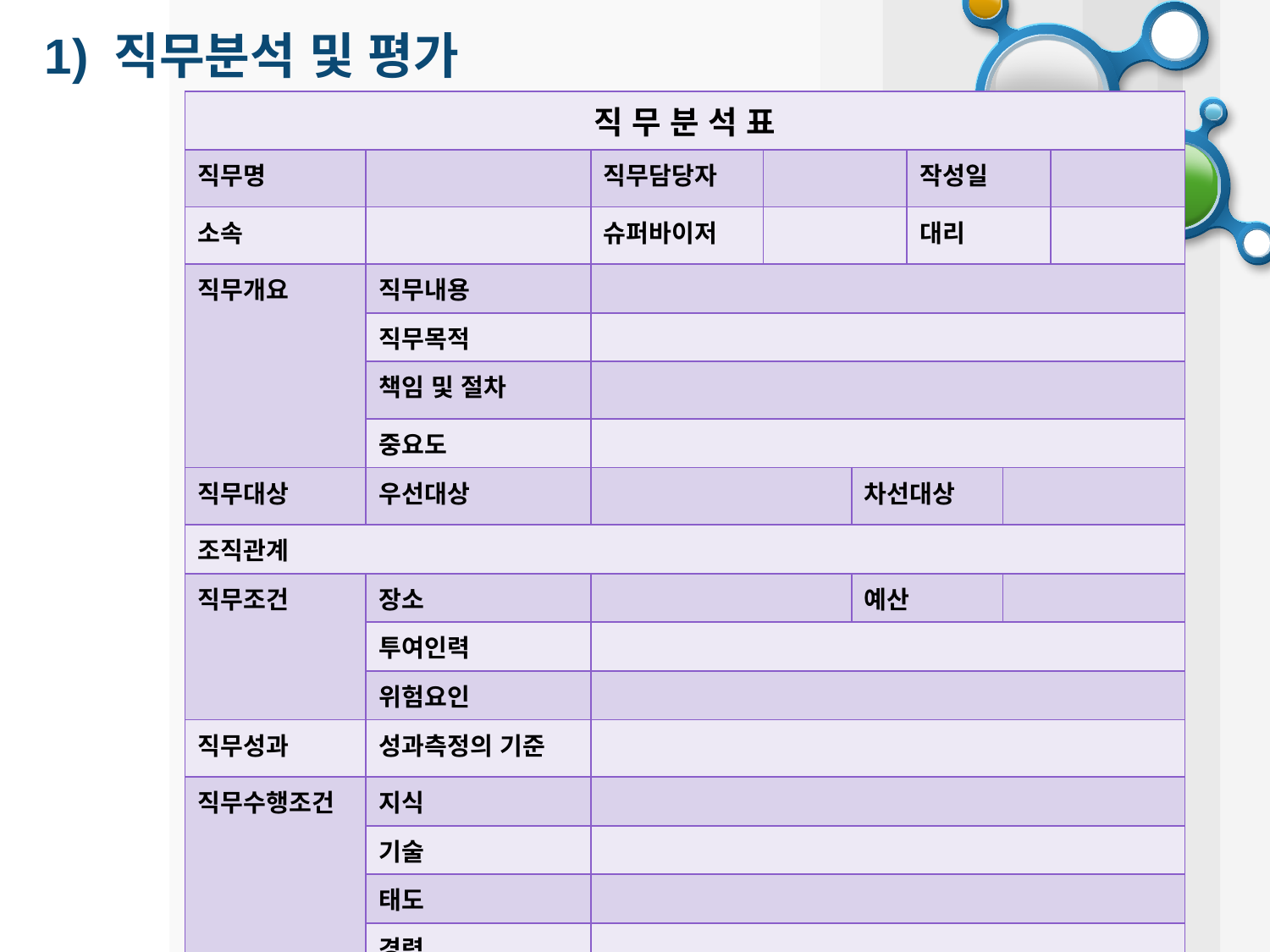

1) 직무분석 및 평가
| 직 무 분 석 표 |  |  |  |  |  |  |  |
| --- | --- | --- | --- | --- | --- | --- | --- |
| 직무명 |  | 직무담당자 |  |  | 작성일 |  |  |
| 소속 |  | 슈퍼바이저 |  |  | 대리 |  |  |
| 직무개요 | 직무내용 |  |  |  |  |  |  |
|  | 직무목적 |  |  |  |  |  |  |
|  | 책임 및 절차 |  |  |  |  |  |  |
|  | 중요도 |  |  |  |  |  |  |
| 직무대상 | 우선대상 |  |  | 차선대상 |  |  |  |
| 조직관계 |  |  |  |  |  |  |  |
| 직무조건 | 장소 |  |  | 예산 |  |  |  |
|  | 투여인력 |  |  |  |  |  |  |
|  | 위험요인 |  |  |  |  |  |  |
| 직무성과 | 성과측정의 기준 |  |  |  |  |  |  |
| 직무수행조건 | 지식 |  |  |  |  |  |  |
|  | 기술 |  |  |  |  |  |  |
|  | 태도 |  |  |  |  |  |  |
|  | 경력 |  |  |  |  |  |  |